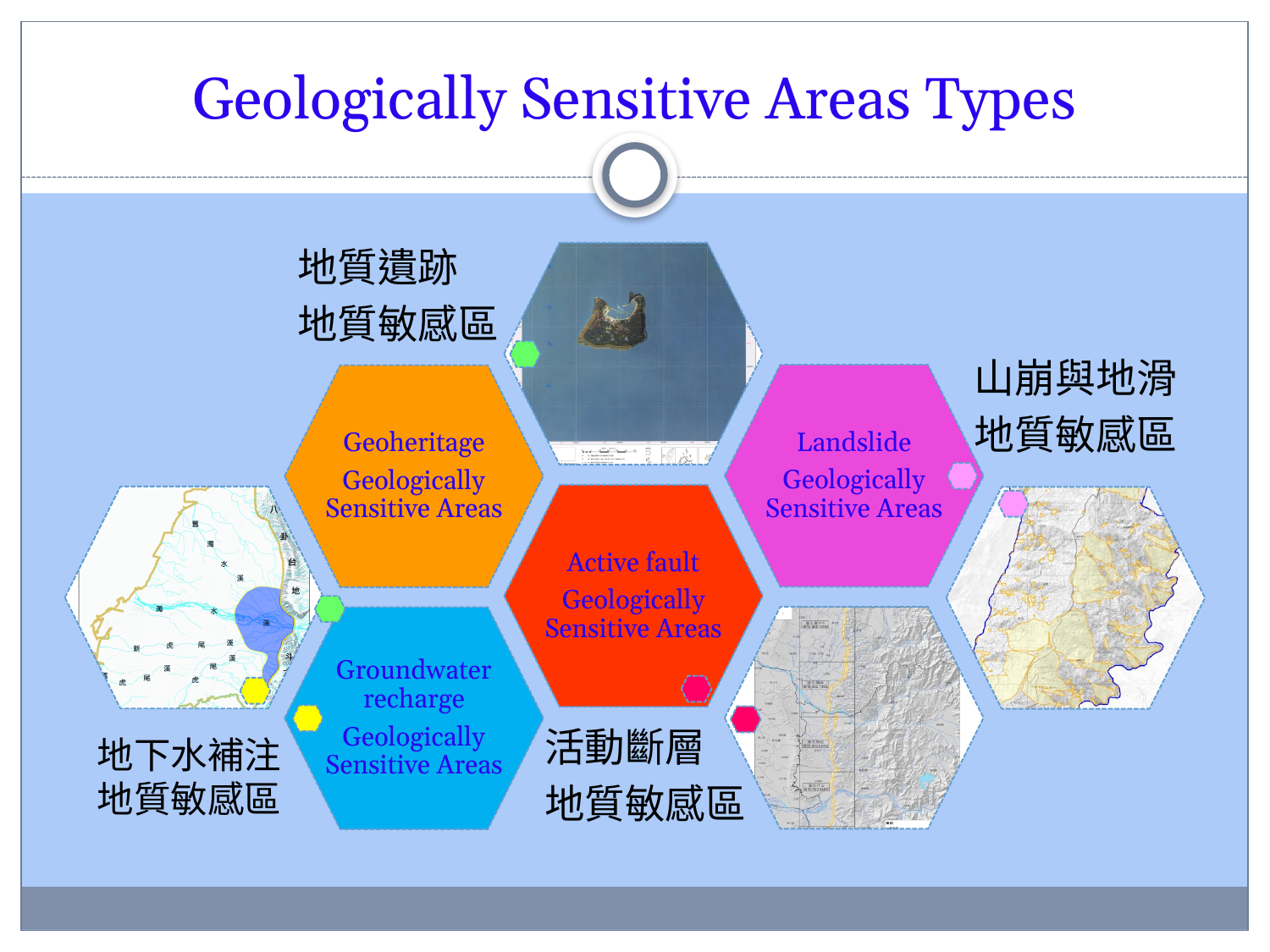

# Geologically Sensitive Areas Types
Groundwater recharge
Geologically Sensitive Areas
Active fault
Geologically Sensitive Areas
Geoheritage
Geologically Sensitive Areas
Landslide
Geologically Sensitive Areas
地質遺跡
地質敏感區
山崩與地滑
地質敏感區
活動斷層
地質敏感區
地下水補注地質敏感區